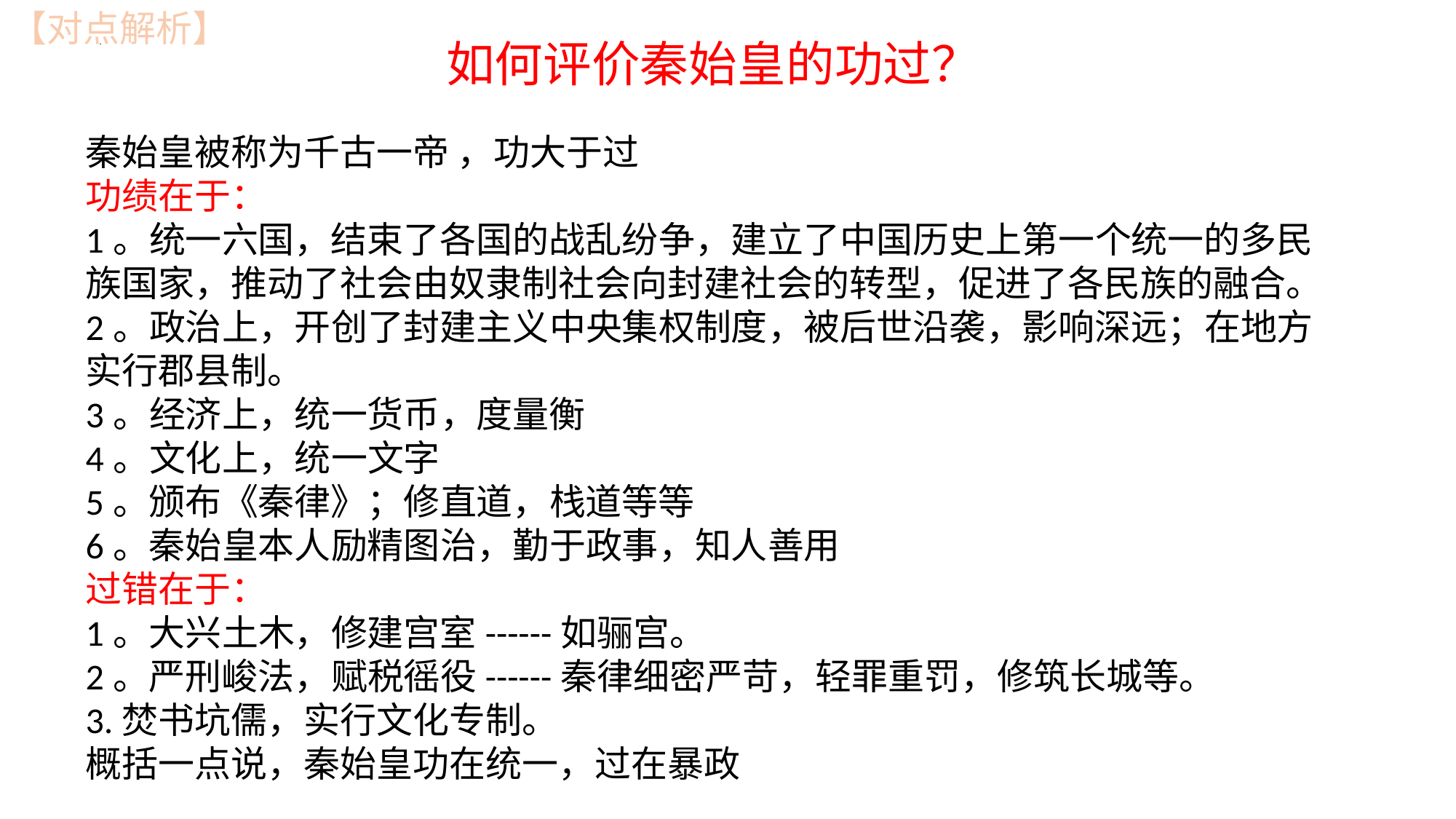

【对点解析】
如何评价秦始皇的功过？
秦始皇被称为千古一帝 ，功大于过
功绩在于：
1。统一六国，结束了各国的战乱纷争，建立了中国历史上第一个统一的多民族国家，推动了社会由奴隶制社会向封建社会的转型，促进了各民族的融合。
2。政治上，开创了封建主义中央集权制度，被后世沿袭，影响深远；在地方实行郡县制。
3。经济上，统一货币，度量衡
4。文化上，统一文字
5。颁布《秦律》；修直道，栈道等等
6。秦始皇本人励精图治，勤于政事，知人善用
过错在于：
1。大兴土木，修建宫室------如骊宫。
2。严刑峻法，赋税徭役------秦律细密严苛，轻罪重罚，修筑长城等。
3.焚书坑儒，实行文化专制。
概括一点说，秦始皇功在统一，过在暴政